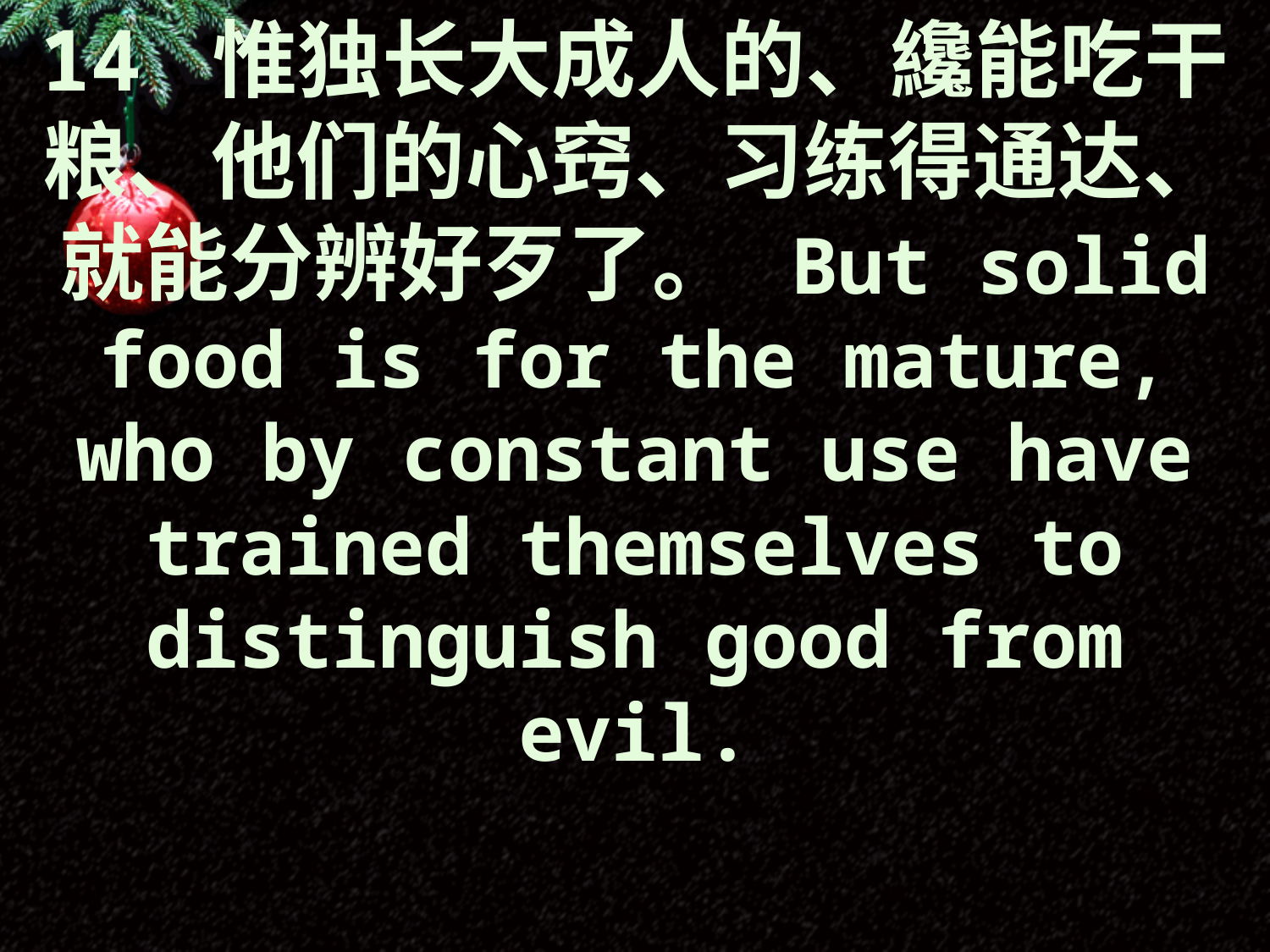

14 惟独长大成人的、纔能吃干粮、他们的心窍、习练得通达、就能分辨好歹了。  But solid food is for the mature, who by constant use have trained themselves to distinguish good from evil.